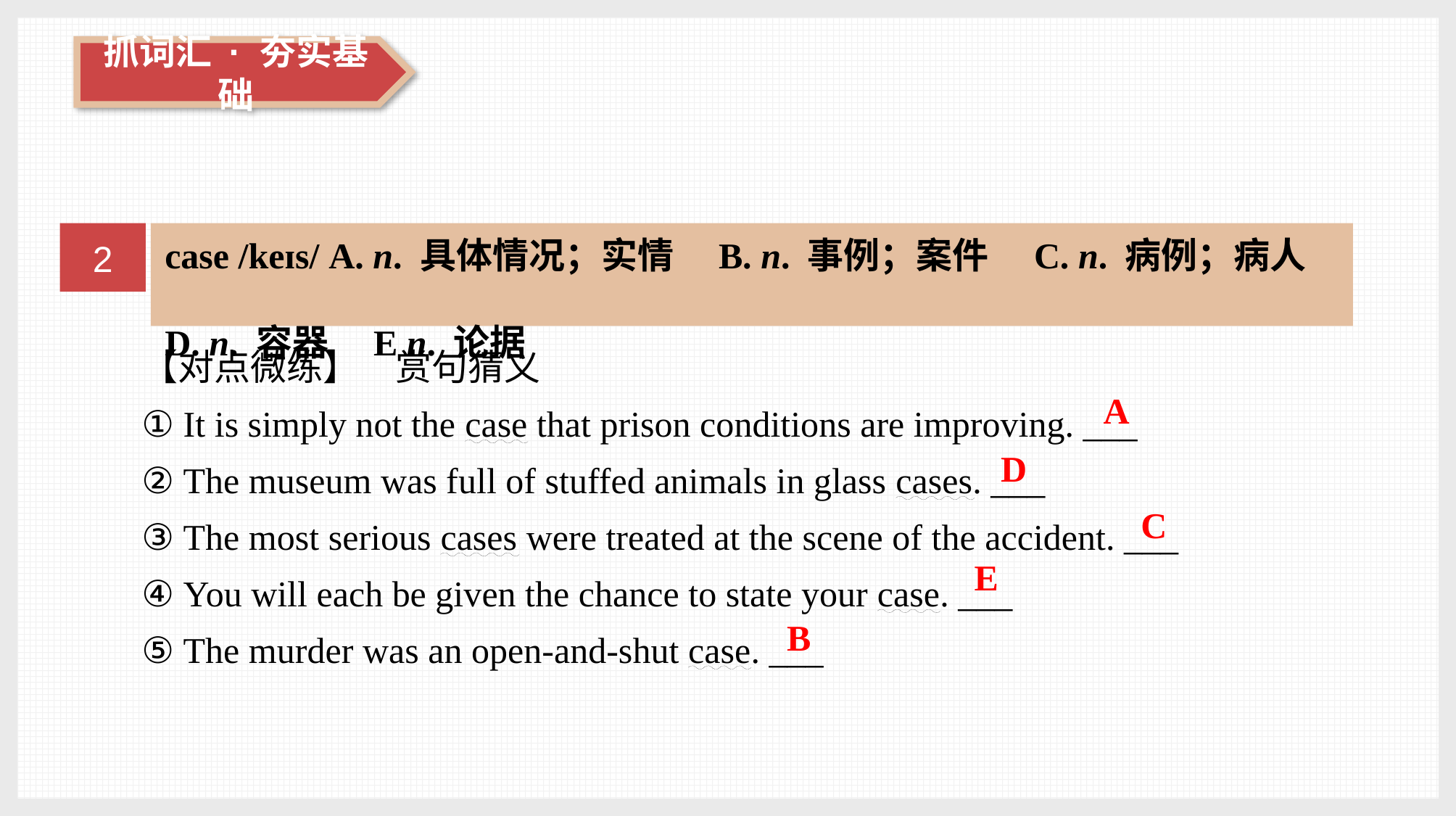

2
case /keɪs/ A. n. 具体情况；实情　B. n. 事例；案件　C. n. 病例；病人
D. n. 容器　E n. 论据
【对点微练】　赏句猜义
① It is simply not the case that prison conditions are improving. ___
② The museum was full of stuffed animals in glass cases. ___
③ The most serious cases were treated at the scene of the accident. ___
④ You will each be given the chance to state your case. ___
⑤ The murder was an open-and-shut case. ___
A
D
C
E
B